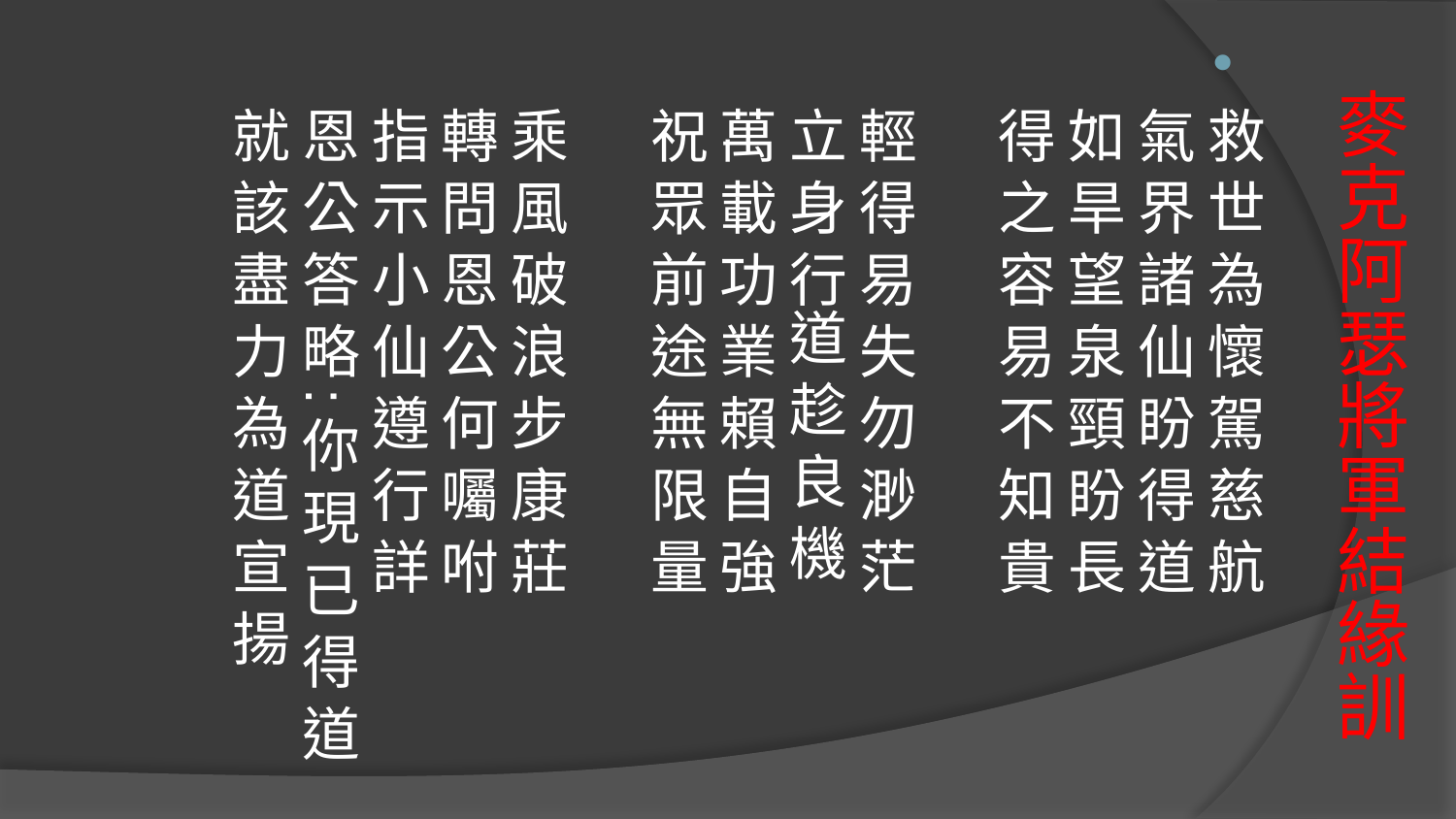

救 世 為 懷 駕 慈 航 
氣 界 諸 仙 盼 得 道 
如 旱 望 泉 頸 盼 長
得 之 容 易 不 知 貴
輕 得 易 失 勿 渺 茫 
立 身 行道 趁 良 機
萬 載 功 業 賴 自 強
祝 眾 前 途 無 限 量
乘 風 破 浪 步 康 莊
轉 問 恩 公 何 囑 咐
指 示 小 仙 遵 行 詳
恩 公 答 略:你 現 已 得 道 就 該 盡 力 為 道 宣 揚
# 麥克阿瑟將軍結緣訓